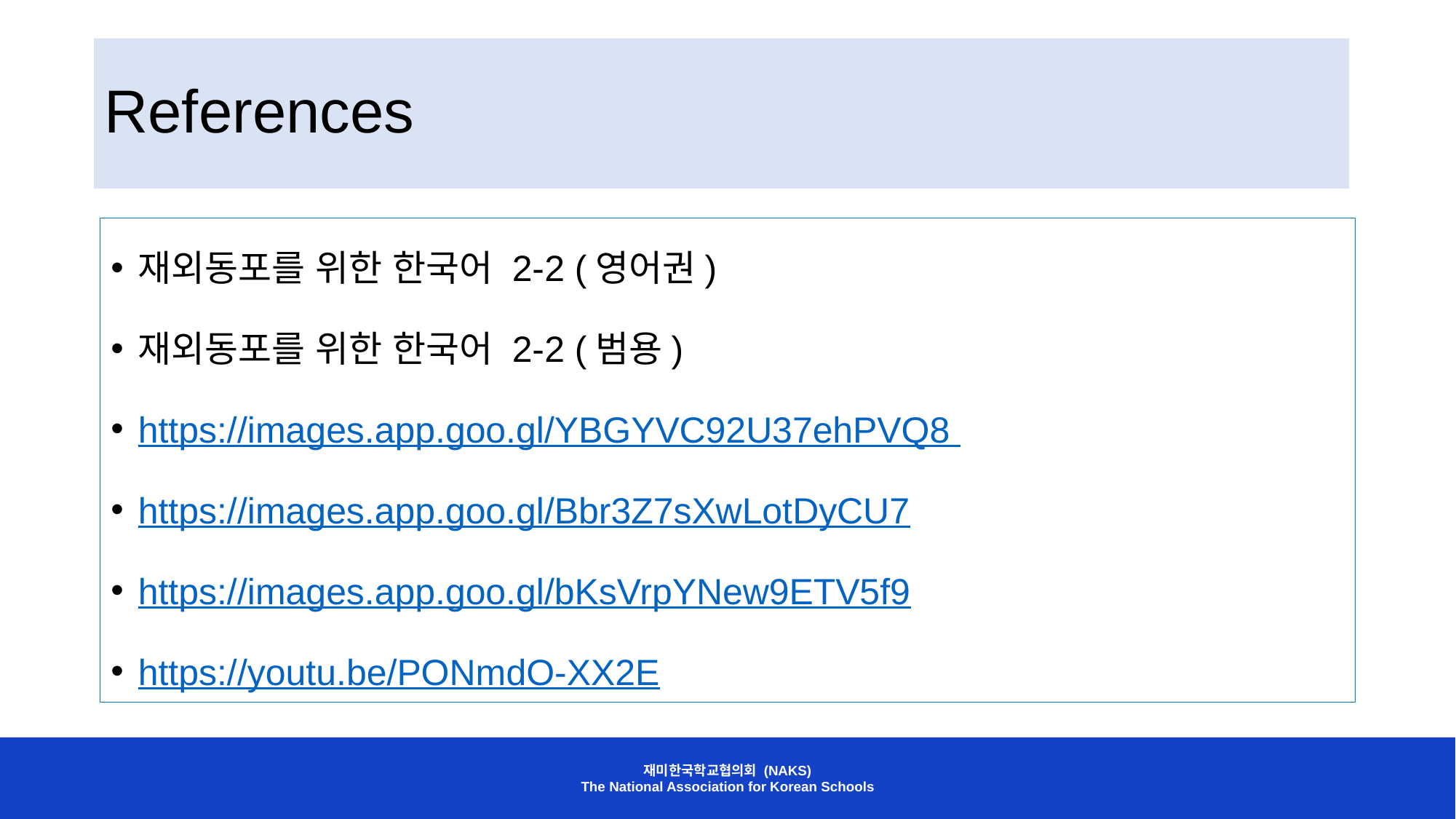

# References
재외동포를 위한 한국어 2-2 (영어권)
재외동포를 위한 한국어 2-2 (범용)
https://images.app.goo.gl/YBGYVC92U37ehPVQ8
https://images.app.goo.gl/Bbr3Z7sXwLotDyCU7
https://images.app.goo.gl/bKsVrpYNew9ETV5f9
https://youtu.be/PONmdO-XX2E